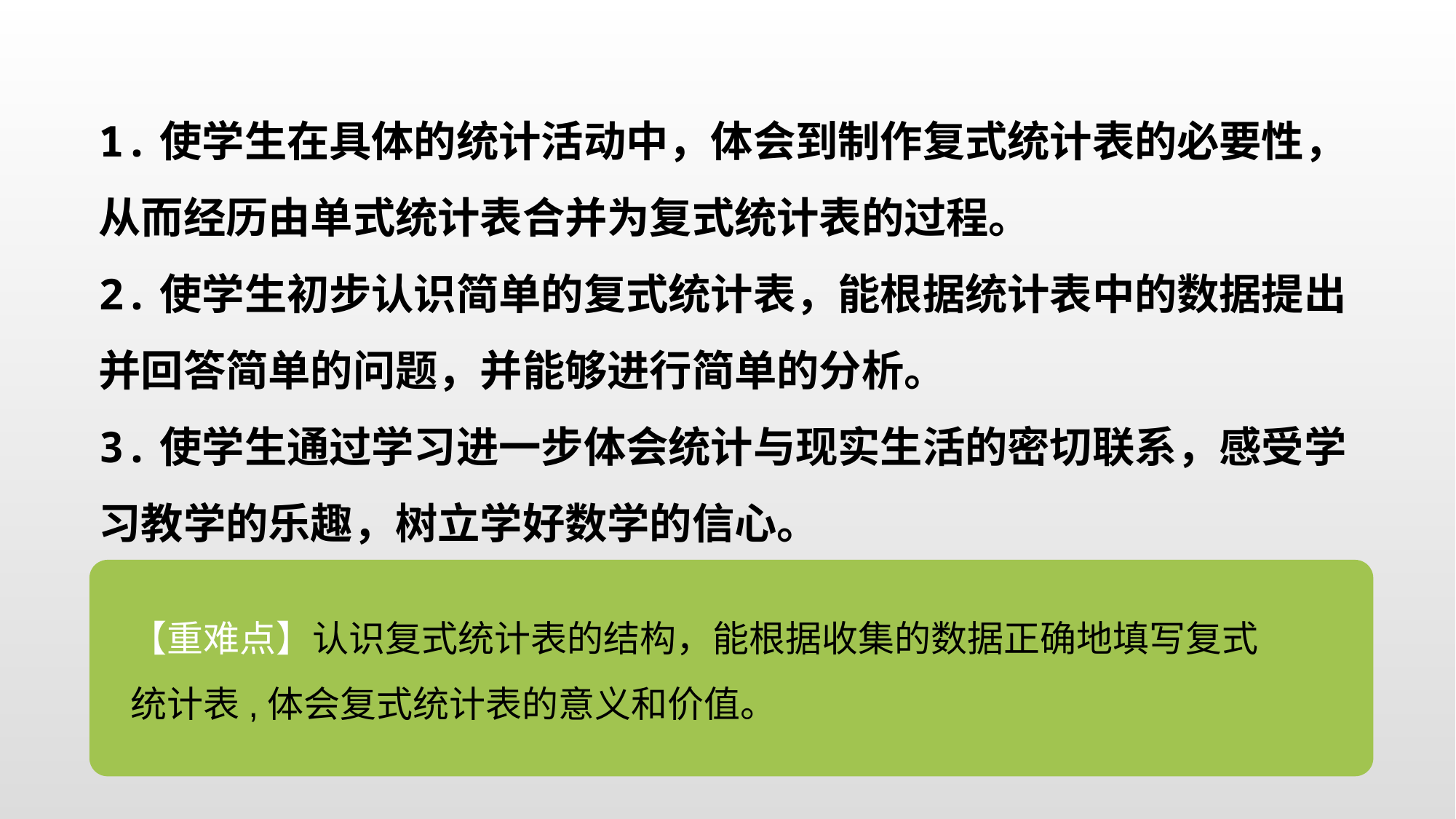

1.使学生在具体的统计活动中，体会到制作复式统计表的必要性，从而经历由单式统计表合并为复式统计表的过程。
2.使学生初步认识简单的复式统计表，能根据统计表中的数据提出并回答简单的问题，并能够进行简单的分析。
3.使学生通过学习进一步体会统计与现实生活的密切联系，感受学习教学的乐趣，树立学好数学的信心。

【重难点】认识复式统计表的结构，能根据收集的数据正确地填写复式统计表,体会复式统计表的意义和价值。